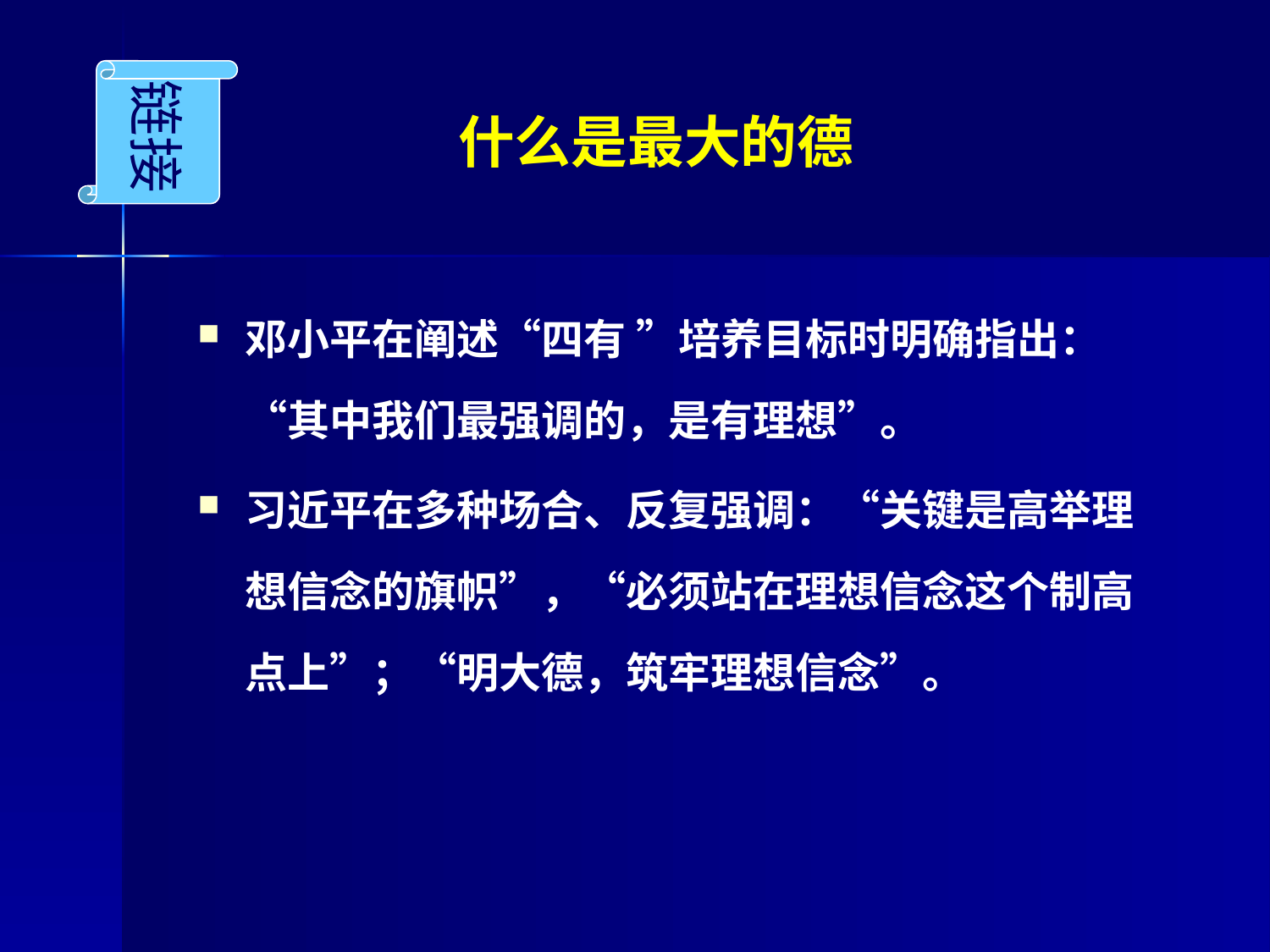

链接
什么是最大的德

邓小平在阐述“四有 ”培养目标时明确指出：“其中我们最强调的，是有理想”。
习近平在多种场合、反复强调：“关键是高举理想信念的旗帜”，“必须站在理想信念这个制高点上”；“明大德，筑牢理想信念”。